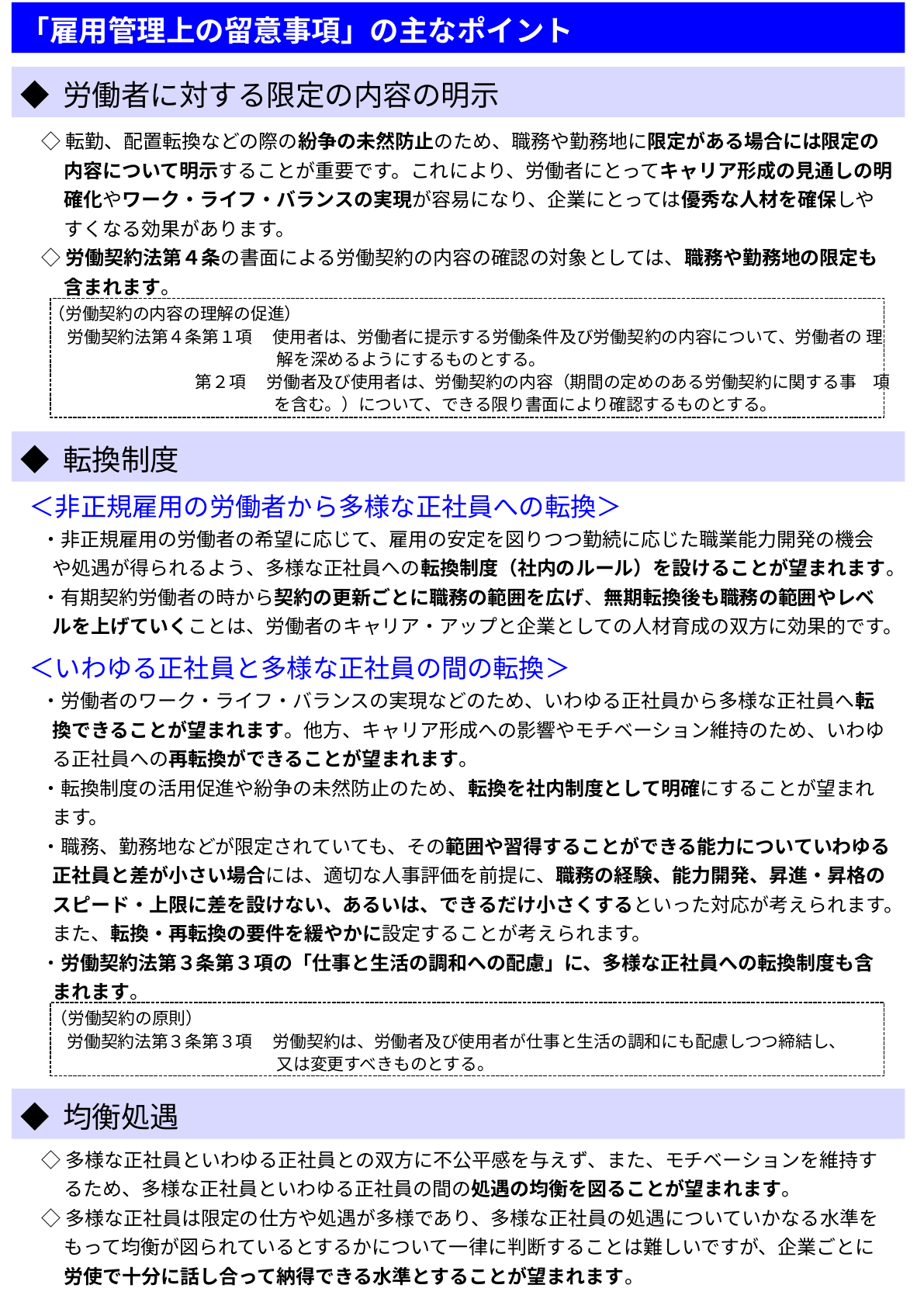

「雇用管理上の留意事項」の主なポイント
◆ 労働者に対する限定の内容の明示
◇転勤、配置転換などの際の紛争の未然防止のため、職務や勤務地に限定がある場合には限定の内容について明示することが重要です。これにより、労働者にとってキャリア形成の見通しの明確化やワーク・ライフ・バランスの実現が容易になり、企業にとっては優秀な人材を確保しやすくなる効果があります。
◇労働契約法第４条の書面による労働契約の内容の確認の対象としては、職務や勤務地の限定も含まれます。
　（労働契約の内容の理解の促進）
　労働契約法第４条第１項 　使用者は、労働者に提示する労働条件及び労働契約の内容について、労働者の 理解を深めるようにするものとする。
　　　　　　　　  第２項 　労働者及び使用者は、労働契約の内容（期間の定めのある労働契約に関する事　項を含む。）について、できる限り書面により確認するものとする。

＜非正規雇用の労働者から多様な正社員への転換＞
・非正規雇用の労働者の希望に応じて、雇用の安定を図りつつ勤続に応じた職業能力開発の機会や処遇が得られるよう、多様な正社員への転換制度（社内のルール）を設けることが望まれます。
・有期契約労働者の時から契約の更新ごとに職務の範囲を広げ、無期転換後も職務の範囲やレベルを上げていくことは、労働者のキャリア・アップと企業としての人材育成の双方に効果的です。
＜いわゆる正社員と多様な正社員の間の転換＞
・労働者のワーク・ライフ・バランスの実現などのため、いわゆる正社員から多様な正社員へ転換できることが望まれます。他方、キャリア形成への影響やモチベーション維持のため、いわゆる正社員への再転換ができることが望まれます。
・転換制度の活用促進や紛争の未然防止のため、転換を社内制度として明確にすることが望まれます。
・職務、勤務地などが限定されていても、その範囲や習得することができる能力についていわゆる正社員と差が小さい場合には、適切な人事評価を前提に、職務の経験、能力開発、昇進・昇格のスピード・上限に差を設けない、あるいは、できるだけ小さくするといった対応が考えられます。また、転換・再転換の要件を緩やかに設定することが考えられます。
・労働契約法第３条第３項の「仕事と生活の調和への配慮」に、多様な正社員への転換制度も含まれます。
　（労働契約の原則）
　労働契約法第３条第３項 　労働契約は、労働者及び使用者が仕事と生活の調和にも配慮しつつ締結し、　　又は変更すべきものとする。

◇多様な正社員といわゆる正社員との双方に不公平感を与えず、また、モチベーションを維持するため、多様な正社員といわゆる正社員の間の処遇の均衡を図ることが望まれます。
◇多様な正社員は限定の仕方や処遇が多様であり、多様な正社員の処遇についていかなる水準をもって均衡が図られているとするかについて一律に判断することは難しいですが、企業ごとに労使で十分に話し合って納得できる水準とすることが望まれます。

◆ 転換制度

◆ 均衡処遇